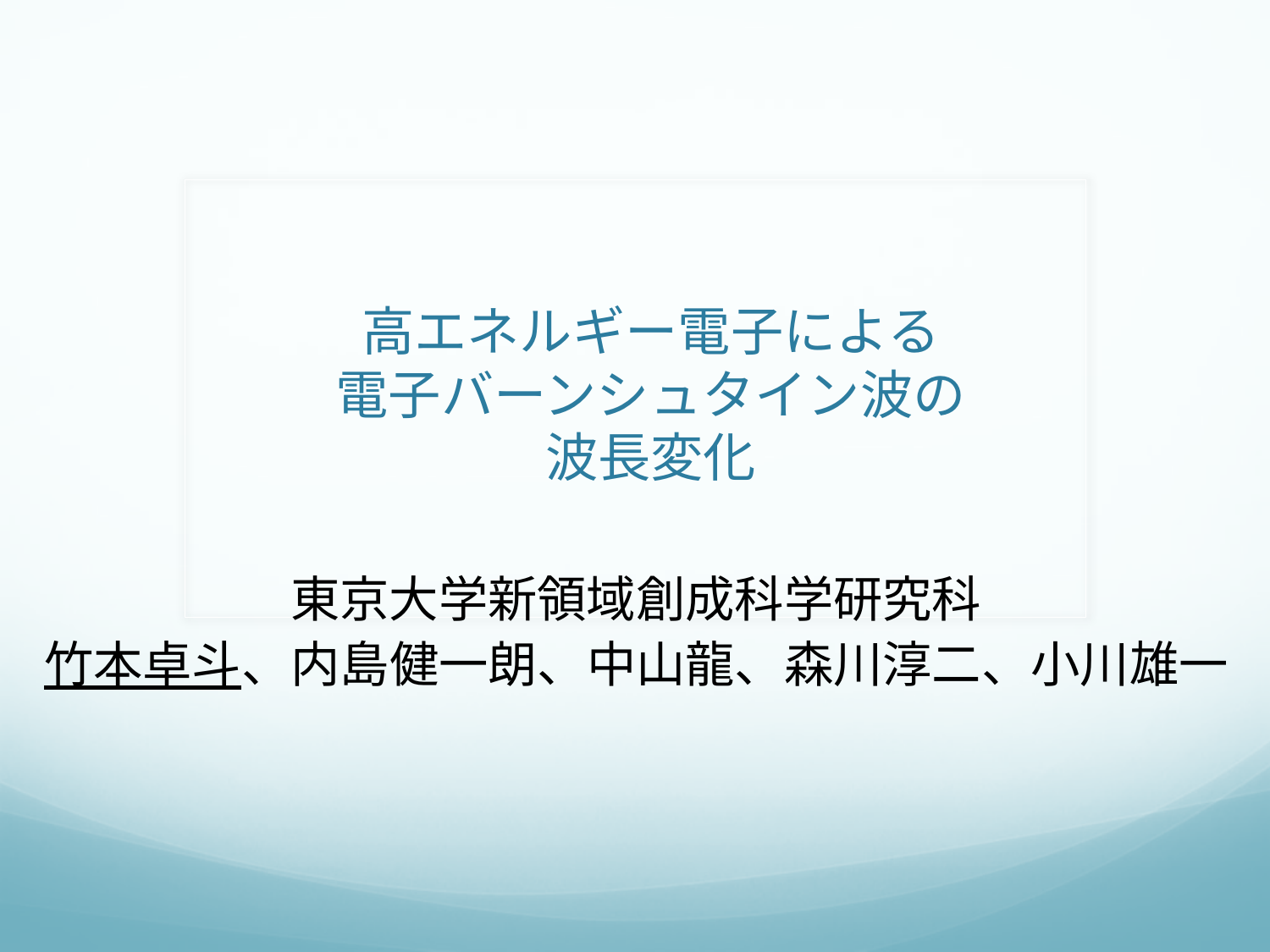

# 高エネルギー電子による 電子バーンシュタイン波の 波長変化
東京大学新領域創成科学研究科
竹本卓斗、内島健一朗、中山龍、森川淳二、小川雄一